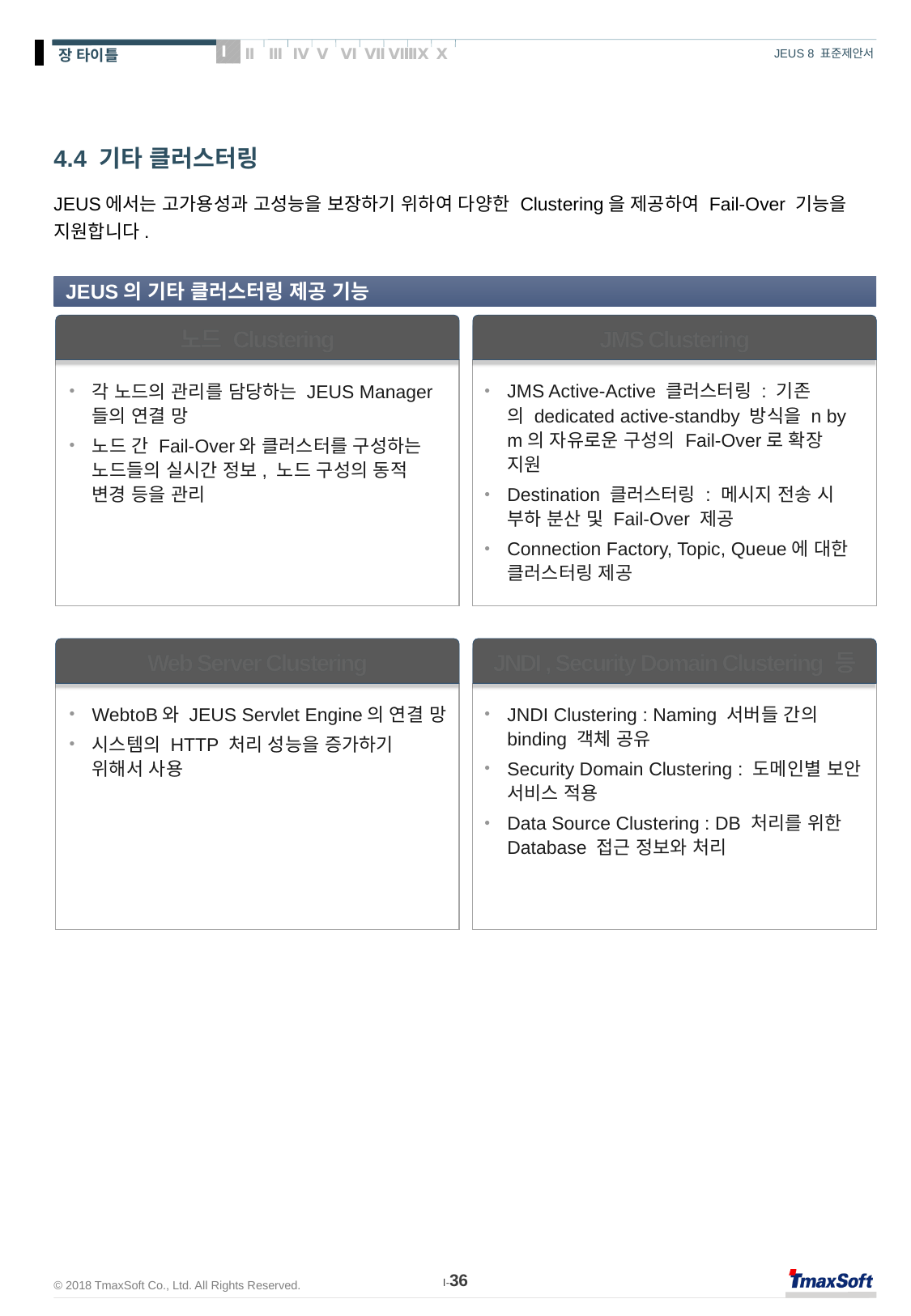

# 4.4 기타 클러스터링
JEUS에서는 고가용성과 고성능을 보장하기 위하여 다양한 Clustering을 제공하여 Fail-Over 기능을 지원합니다.
JEUS의 기타 클러스터링 제공 기능
노드 Clustering
JMS Clustering

각 노드의 관리를 담당하는 JEUS Manager 들의 연결 망
노드 간 Fail-Over와 클러스터를 구성하는 노드들의 실시간 정보, 노드 구성의 동적 변경 등을 관리
JMS Active-Active 클러스터링 : 기존의 dedicated active-standby 방식을 n by m의 자유로운 구성의 Fail-Over로 확장 지원
Destination 클러스터링 : 메시지 전송 시 부하 분산 및 Fail-Over 제공
Connection Factory, Topic, Queue에 대한 클러스터링 제공
Web Server Clustering
JNDI , Security Domain Clustering 등

WebtoB와 JEUS Servlet Engine의 연결 망
시스템의 HTTP 처리 성능을 증가하기 위해서 사용
JNDI Clustering : Naming 서버들 간의 binding 객체 공유
Security Domain Clustering : 도메인별 보안 서비스 적용
Data Source Clustering : DB 처리를 위한 Database 접근 정보와 처리